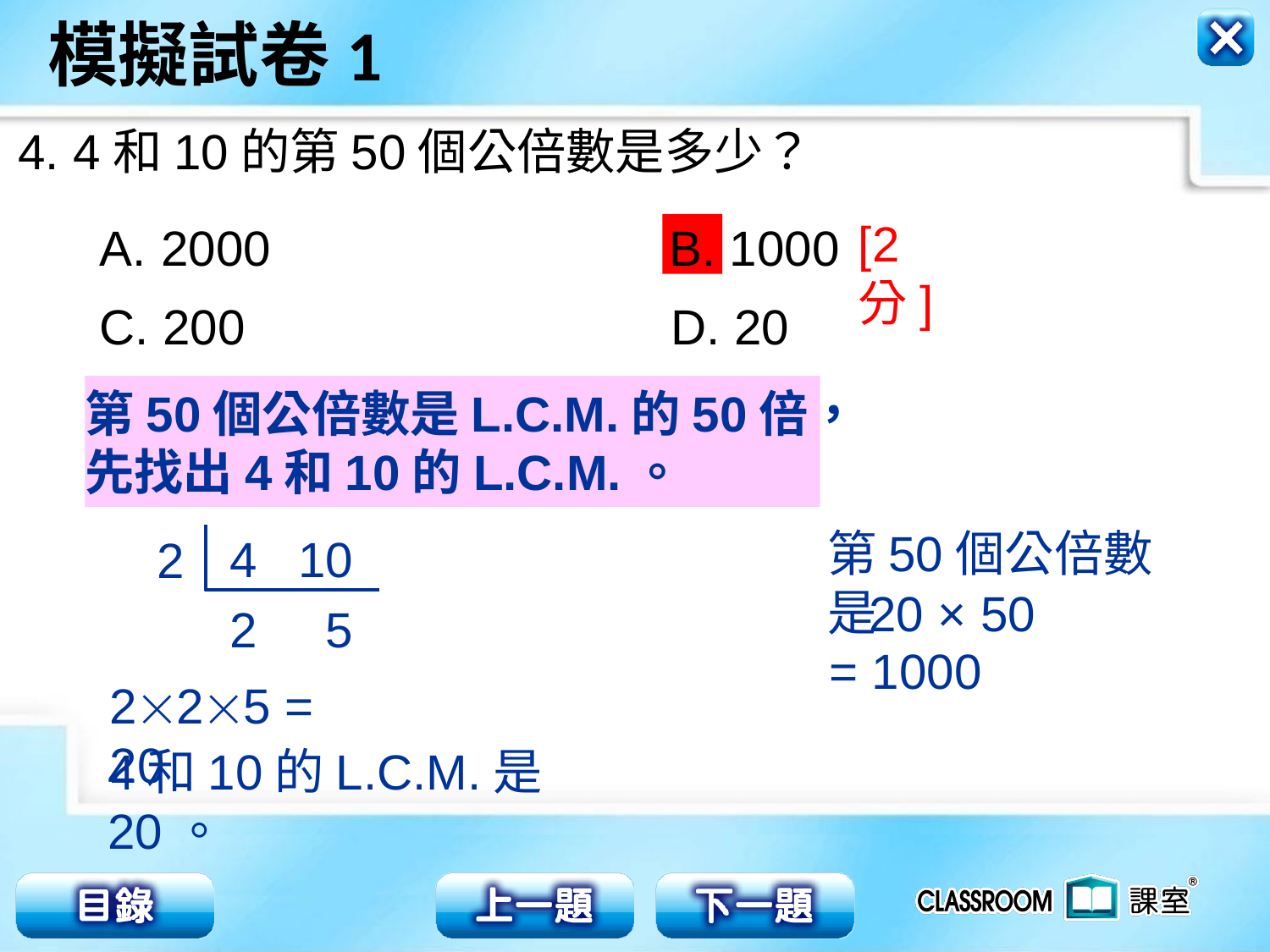

2000                             B. 1000
C. 200                               D. 20
4. 4和10的第50個公倍數是多少？
[2分]

第50個公倍數是L.C.M.的50倍，
先找出4和10的L.C.M.。
第50個公倍數是
4   10
2

20 × 50
2     5
= 1000
2×2×5 = 20
4和10的L.C.M.是20。